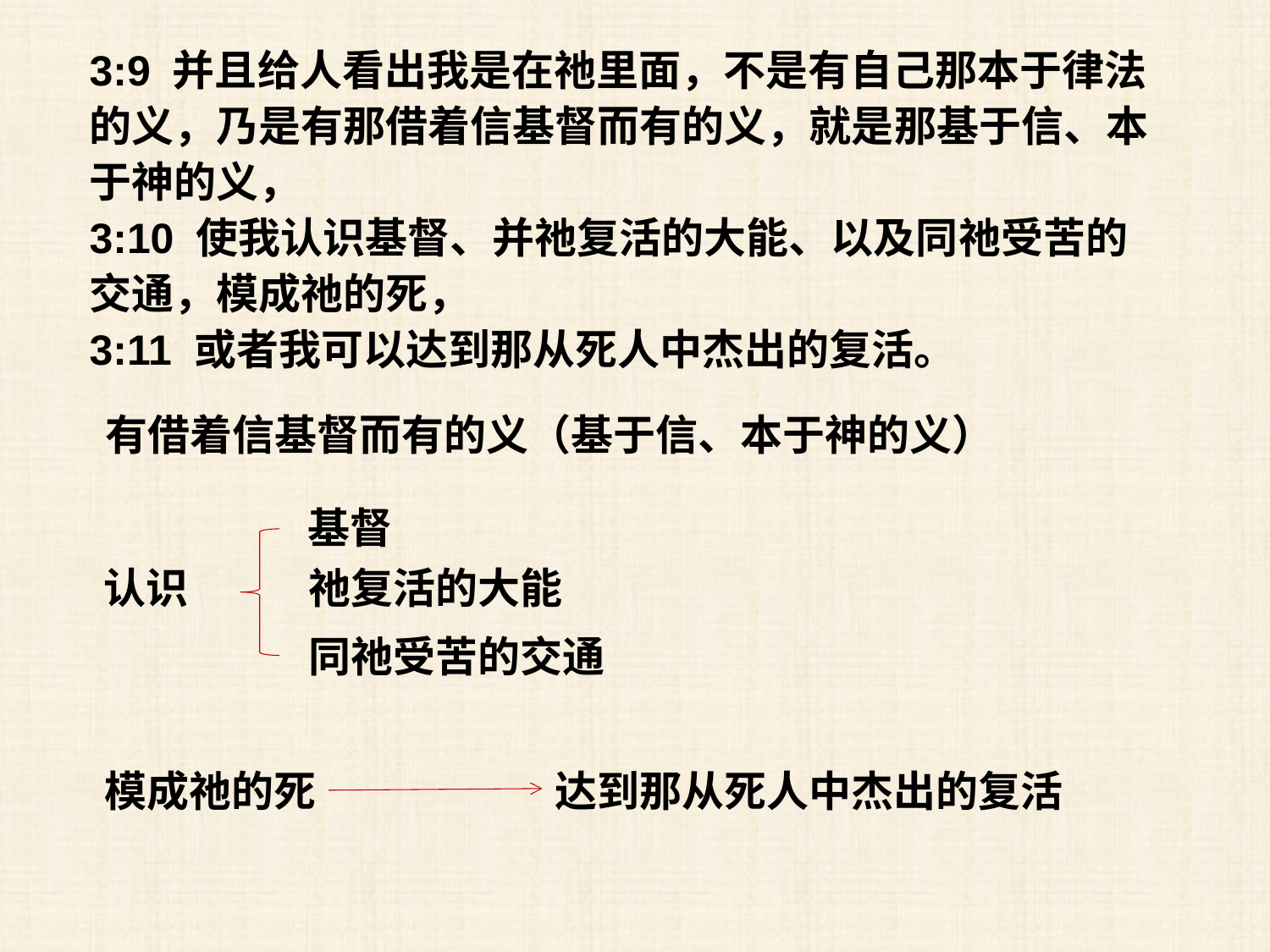

3:9 并且给人看出我是在祂里面，不是有自己那本于律法的义，乃是有那借着信基督而有的义，就是那基于信、本于神的义，
3:10 使我认识基督、并祂复活的大能、以及同祂受苦的交通，模成祂的死，
3:11 或者我可以达到那从死人中杰出的复活。
有借着信基督而有的义（基于信、本于神的义）
基督

认识
祂复活的大能
同祂受苦的交通
模成祂的死
达到那从死人中杰出的复活